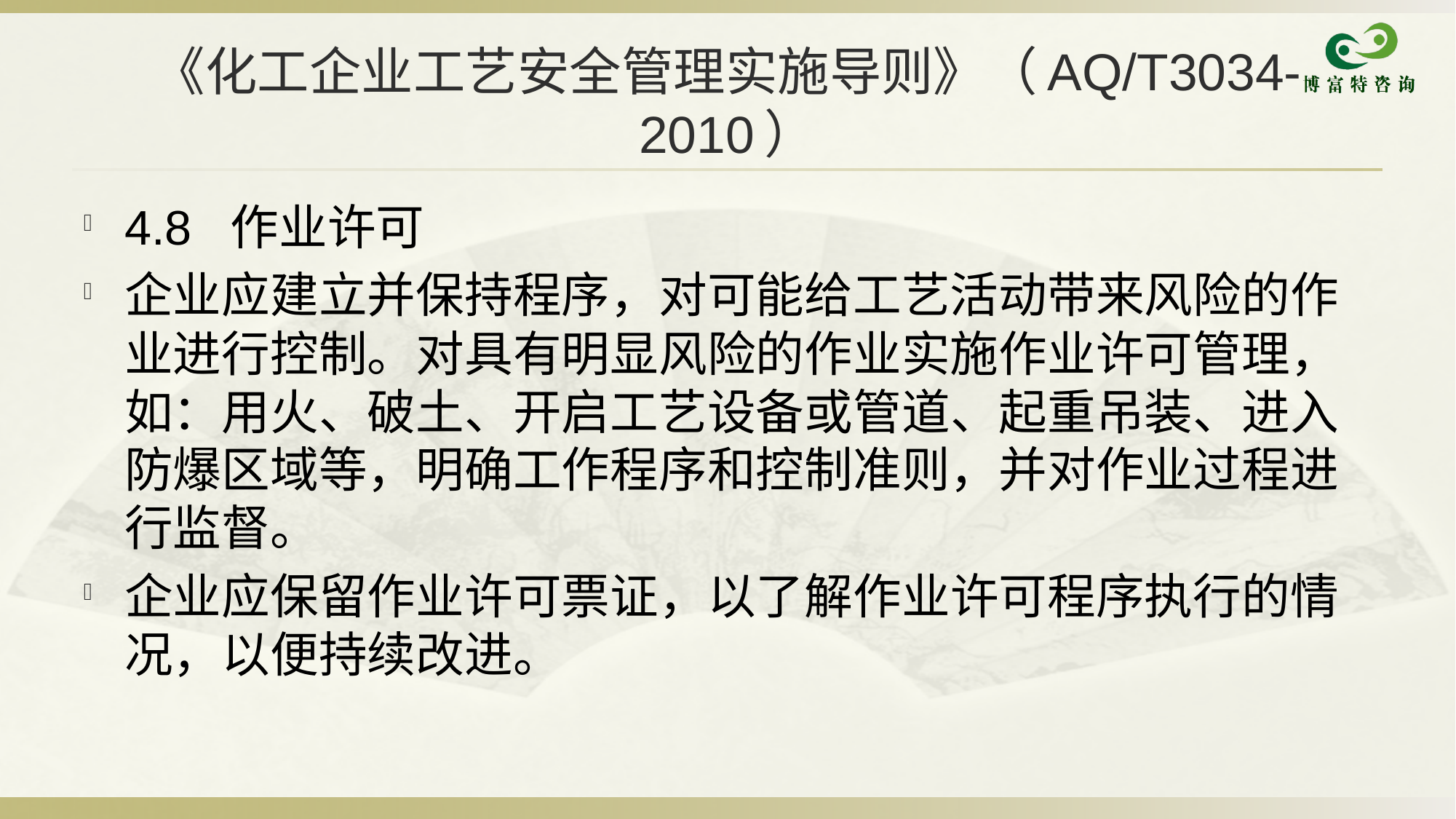

# 《化工企业工艺安全管理实施导则》（AQ/T3034-2010）
4.8  作业许可
企业应建立并保持程序，对可能给工艺活动带来风险的作业进行控制。对具有明显风险的作业实施作业许可管理，如：用火、破土、开启工艺设备或管道、起重吊装、进入防爆区域等，明确工作程序和控制准则，并对作业过程进行监督。
企业应保留作业许可票证，以了解作业许可程序执行的情况，以便持续改进。